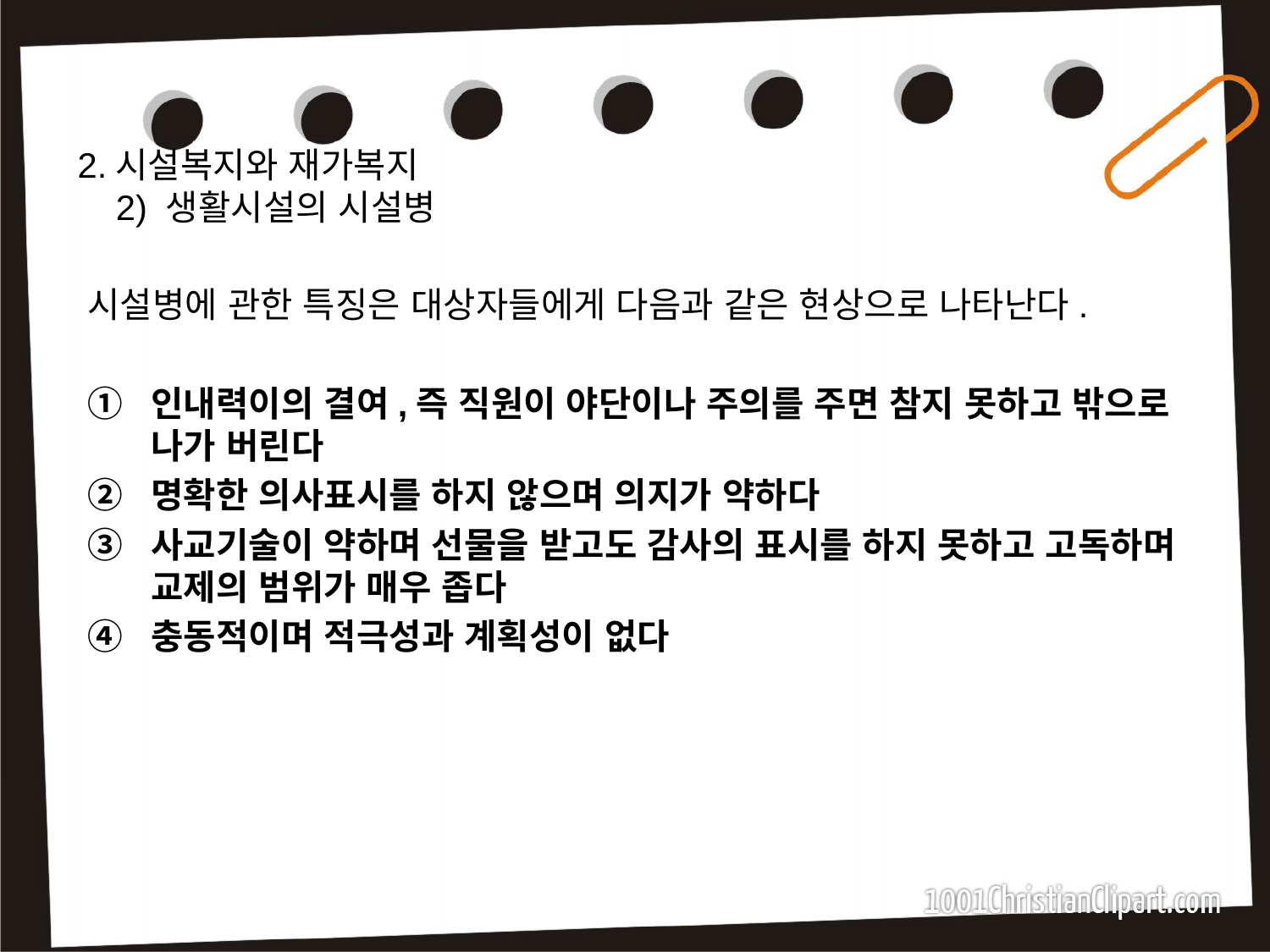

# 2.시설복지와 재가복지 2) 생활시설의 시설병
시설병에 관한 특징은 대상자들에게 다음과 같은 현상으로 나타난다.

인내력이의 결여,즉 직원이 야단이나 주의를 주면 참지 못하고 밖으로 나가 버린다
명확한 의사표시를 하지 않으며 의지가 약하다
사교기술이 약하며 선물을 받고도 감사의 표시를 하지 못하고 고독하며 교제의 범위가 매우 좁다
충동적이며 적극성과 계획성이 없다